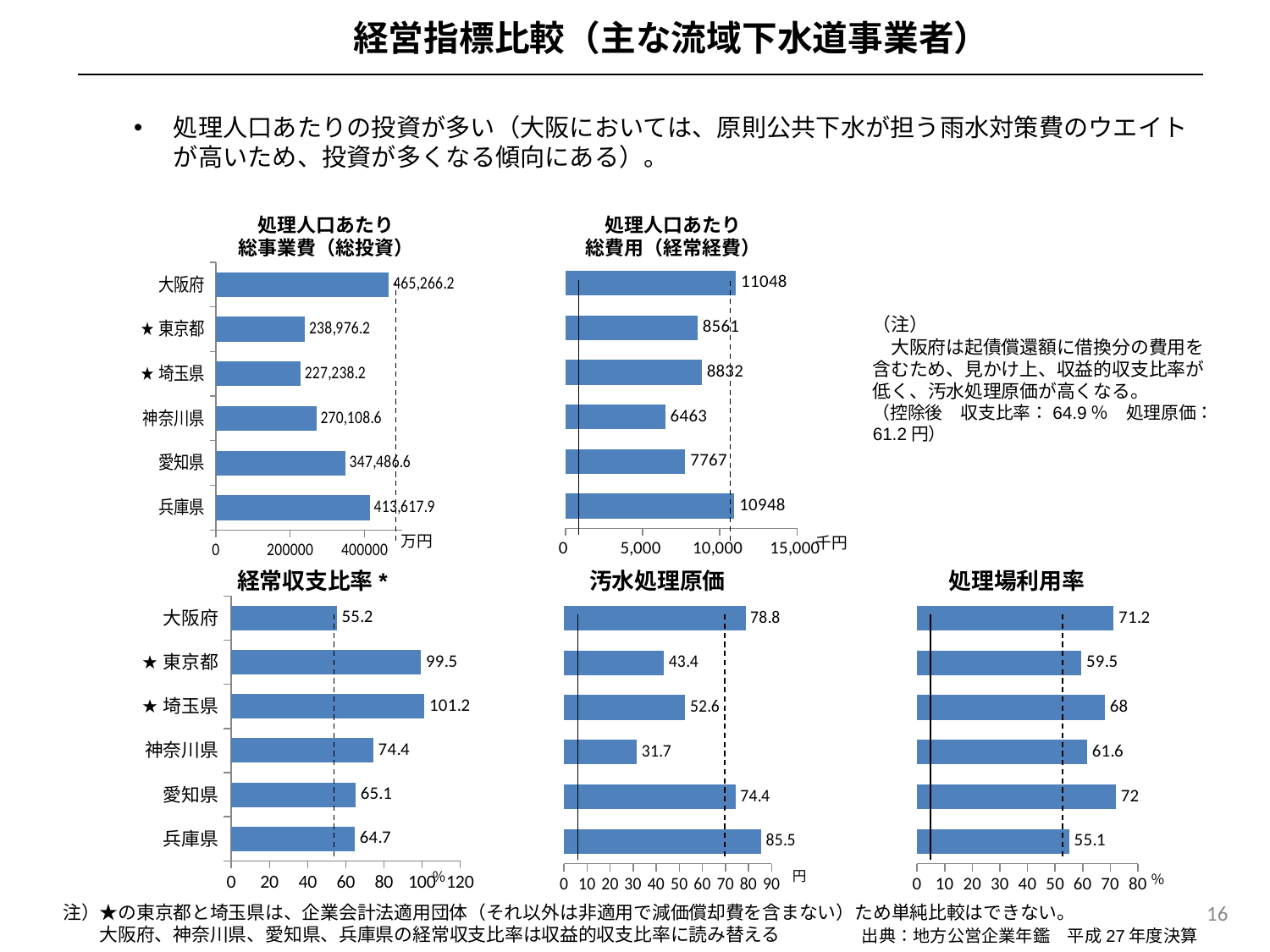

経営指標比較（主な流域下水道事業者）
処理人口あたりの投資が多い（大阪においては、原則公共下水が担う雨水対策費のウエイトが高いため、投資が多くなる傾向にある）。
処理人口あたり
総事業費（総投資）
処理人口あたり
総費用（経常経費）

### Chart

| Category | 人口あたり費用 |
|---|---|
| 兵庫県 | 10948.423704737763 |
| 愛知県 | 7767.088481549403 |
| 神奈川県 | 6462.909470211527 |
| 埼玉県 | 8831.918111055935 |
| 東京都 | 8561.271442615476 |
| 大阪府 | 11047.640288308727 |

### Chart

| Category | 負担金単価 |
|---|---|
| 兵庫県 | 413617.86090395896 |
| 愛知県 | 347486.59914862545 |
| 神奈川県 | 270108.6367164758 |
| ★埼玉県 | 227238.23691523925 |
| ★東京都 | 238976.24986939714 |
| 大阪府 | 465266.1543318547 |
（注）
　大阪府は起債償還額に借換分の費用を含むため、見かけ上、収益的収支比率が低く、汚水処理原価が高くなる。
（控除後　収支比率：64.9％　処理原価：61.2円）
万円
千円
経常収支比率*
汚水処理原価
処理場利用率

### Chart

| Category | 経常収支 |
|---|---|
| 兵庫県 | 64.69 |
| 愛知県 | 65.13 |
| 神奈川県 | 74.42 |
| ★埼玉県 | 101.17 |
| ★東京都 | 99.49 |
| 大阪府 | 55.23 |

### Chart

| Category | 負担金単価 |
|---|---|
| 兵庫県 | 85.48 |
| 愛知県 | 74.42 |
| 埼玉県 | 31.65 |
| 神奈川県 | 52.61 |
| 東京都 | 43.38 |
| 大阪府 | 78.79 |

### Chart

| Category | 負担金単価 |
|---|---|
| 兵庫県 | 55.1 |
| 愛知県 | 72.0 |
| 埼玉県 | 61.6 |
| 神奈川県 | 68.0 |
| 東京都 | 59.5 |
| 大阪府 | 71.2 |
円
％
％
16
注）★の東京都と埼玉県は、企業会計法適用団体（それ以外は非適用で減価償却費を含まない）ため単純比較はできない。
　　大阪府、神奈川県、愛知県、兵庫県の経常収支比率は収益的収支比率に読み替える
出典：地方公営企業年鑑　平成27年度決算